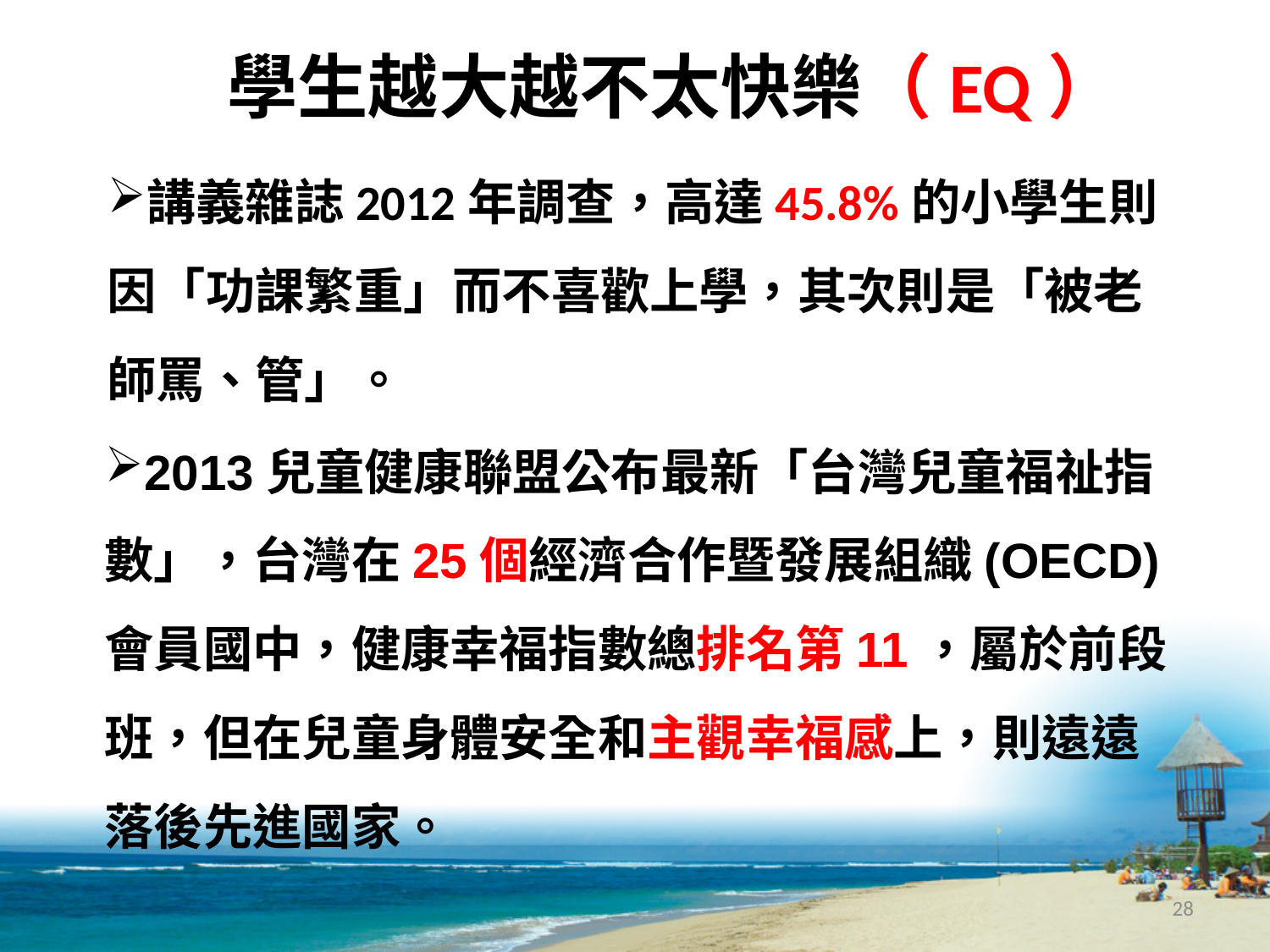

學生越大越不太快樂（EQ）

講義雜誌2012年調查，高達45.8%的小學生則因「功課繁重」而不喜歡上學，其次則是「被老師罵、管」。
2013兒童健康聯盟公布最新「台灣兒童福祉指數」，台灣在25個經濟合作暨發展組織(OECD)會員國中，健康幸福指數總排名第11，屬於前段班，但在兒童身體安全和主觀幸福感上，則遠遠落後先進國家。
28